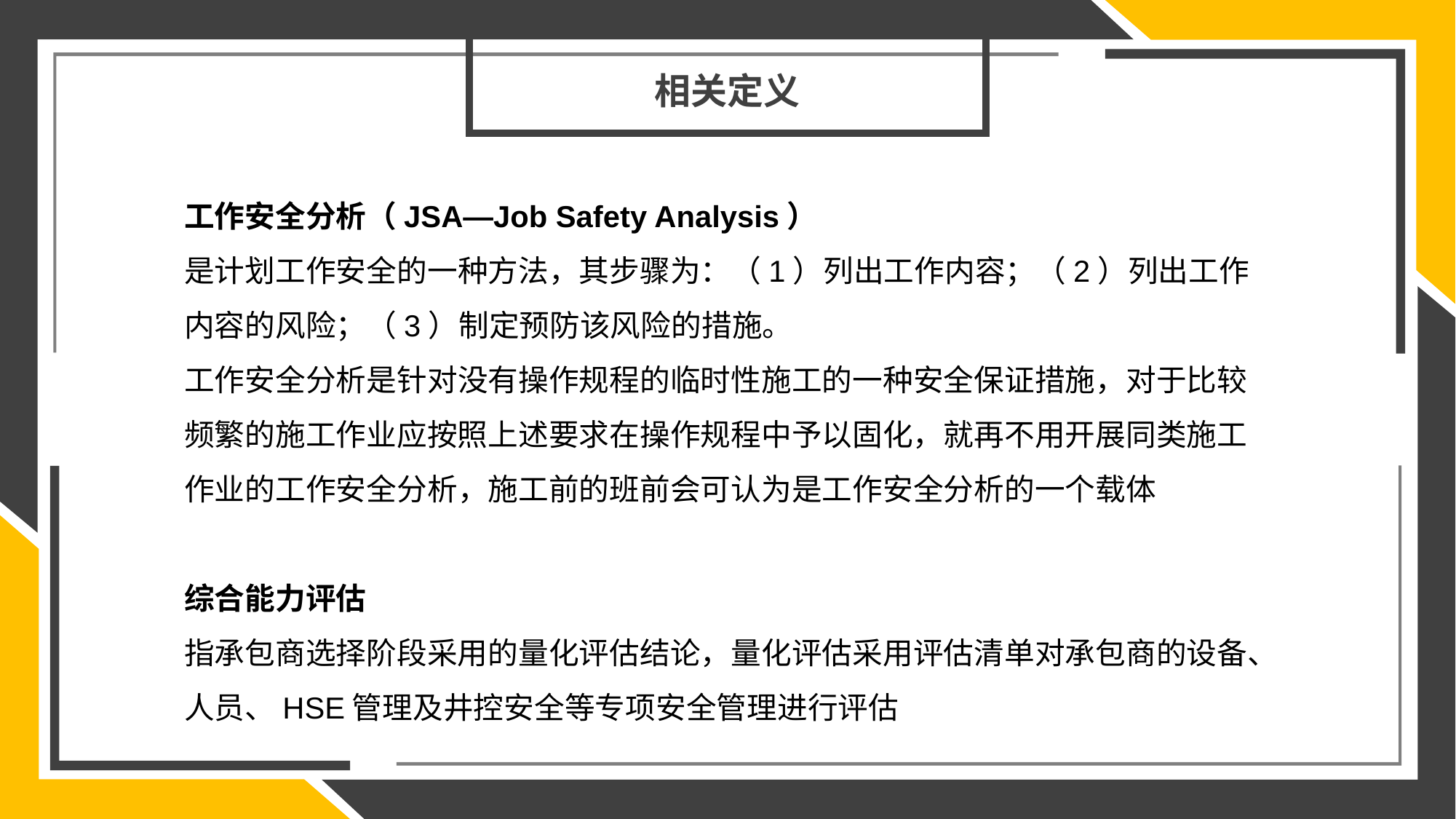

相关定义
工作安全分析（JSA—Job Safety Analysis）
是计划工作安全的一种方法，其步骤为：（1）列出工作内容；（2）列出工作内容的风险；（3）制定预防该风险的措施。
工作安全分析是针对没有操作规程的临时性施工的一种安全保证措施，对于比较频繁的施工作业应按照上述要求在操作规程中予以固化，就再不用开展同类施工作业的工作安全分析，施工前的班前会可认为是工作安全分析的一个载体

综合能力评估
指承包商选择阶段采用的量化评估结论，量化评估采用评估清单对承包商的设备、人员、HSE管理及井控安全等专项安全管理进行评估